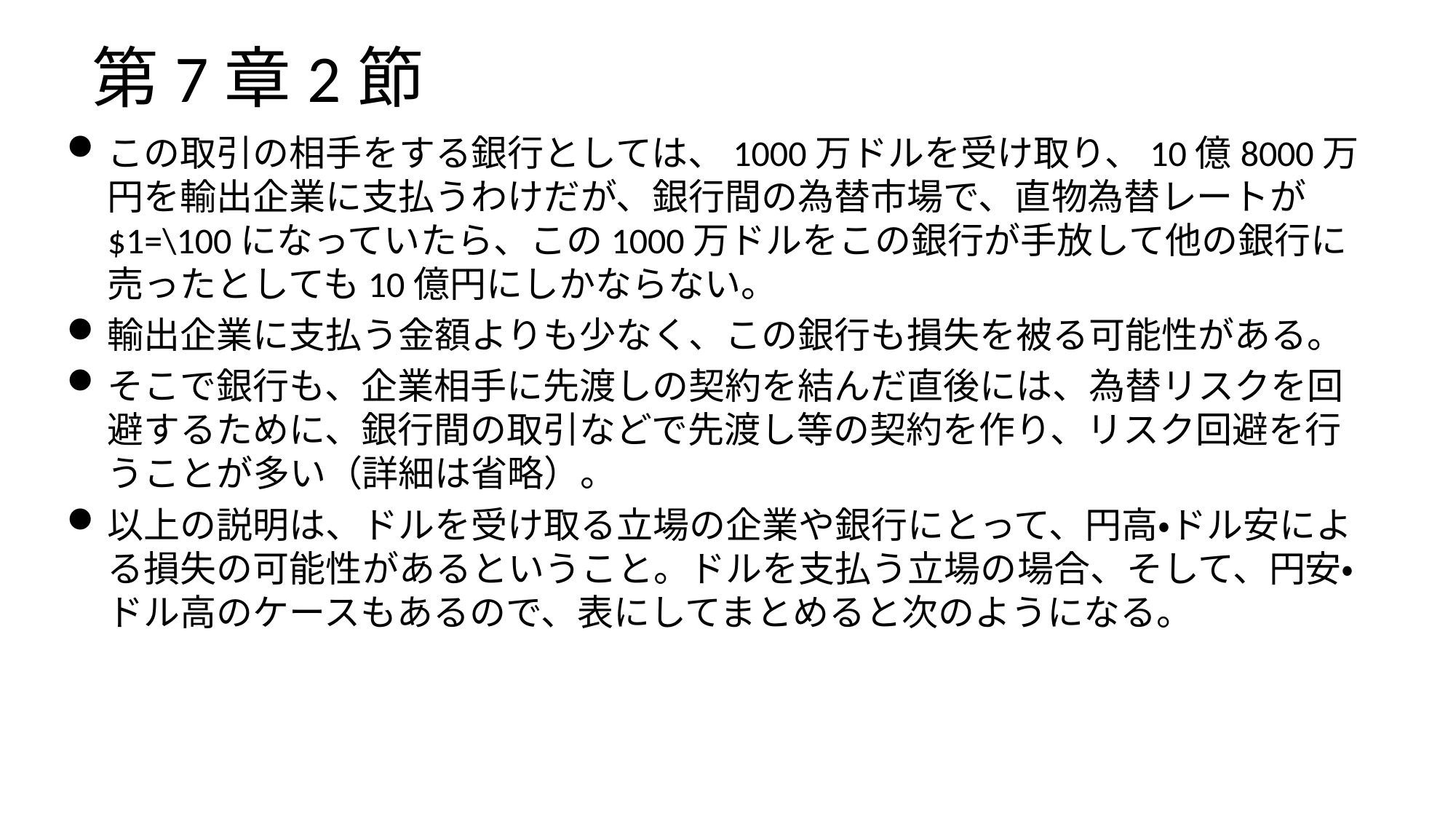

# 第7章2節
この取引の相手をする銀行としては、1000万ドルを受け取り、10億8000万円を輸出企業に支払うわけだが、銀行間の為替市場で、直物為替レートが$1=\100になっていたら、この1000万ドルをこの銀行が手放して他の銀行に売ったとしても10億円にしかならない。
輸出企業に支払う金額よりも少なく、この銀行も損失を被る可能性がある。
そこで銀行も、企業相手に先渡しの契約を結んだ直後には、為替リスクを回避するために、銀行間の取引などで先渡し等の契約を作り、リスク回避を行うことが多い（詳細は省略）。
以上の説明は、ドルを受け取る立場の企業や銀行にとって、円高・ドル安による損失の可能性があるということ。ドルを支払う立場の場合、そして、円安・ドル高のケースもあるので、表にしてまとめると次のようになる。